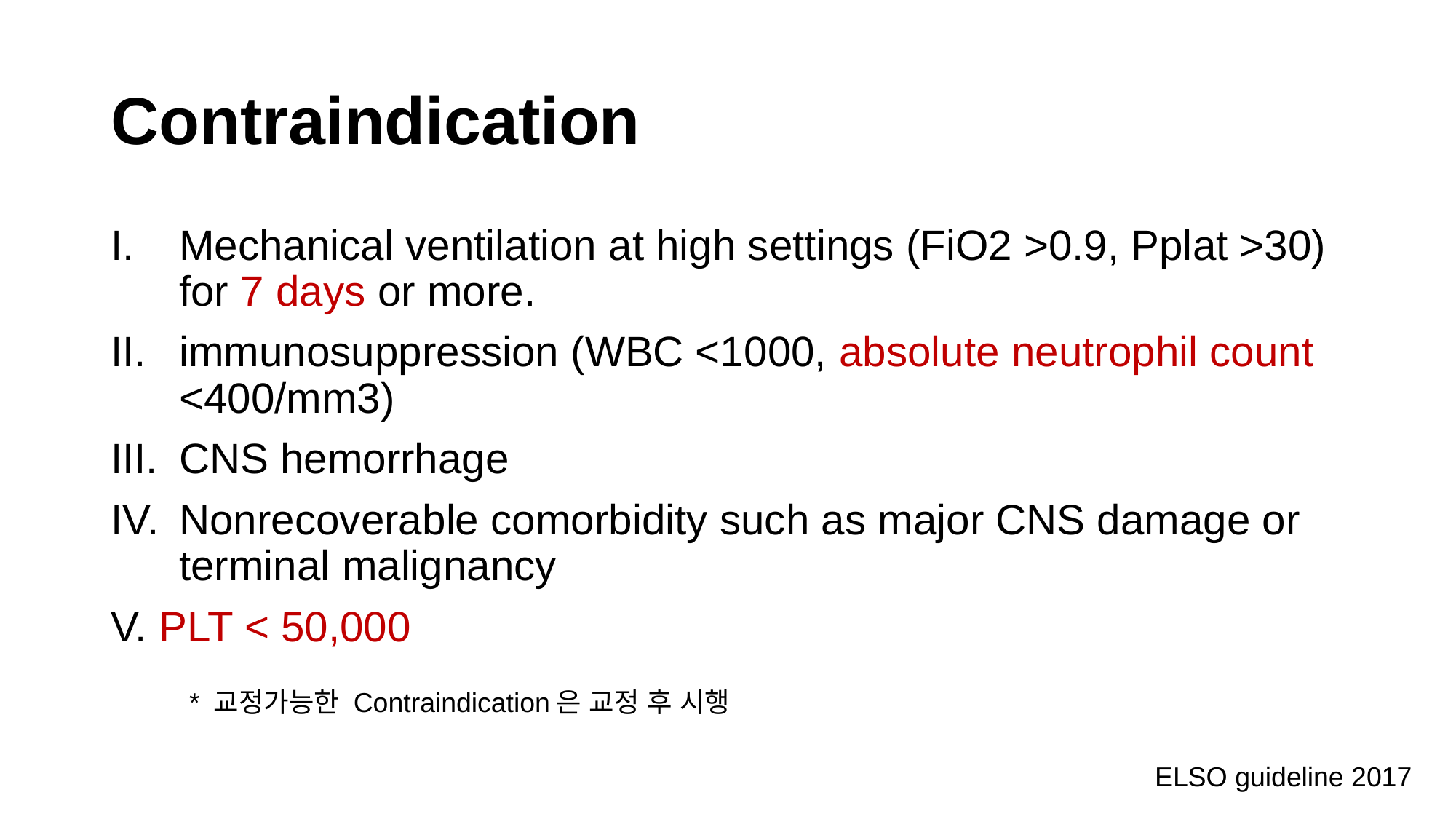

# Contraindication
Mechanical ventilation at high settings (FiO2 >0.9, Pplat >30) for 7 days or more.
immunosuppression (WBC <1000, absolute neutrophil count <400/mm3)
CNS hemorrhage
Nonrecoverable comorbidity such as major CNS damage or terminal malignancy
V. PLT < 50,000
* 교정가능한 Contraindication은 교정 후 시행
ELSO guideline 2017